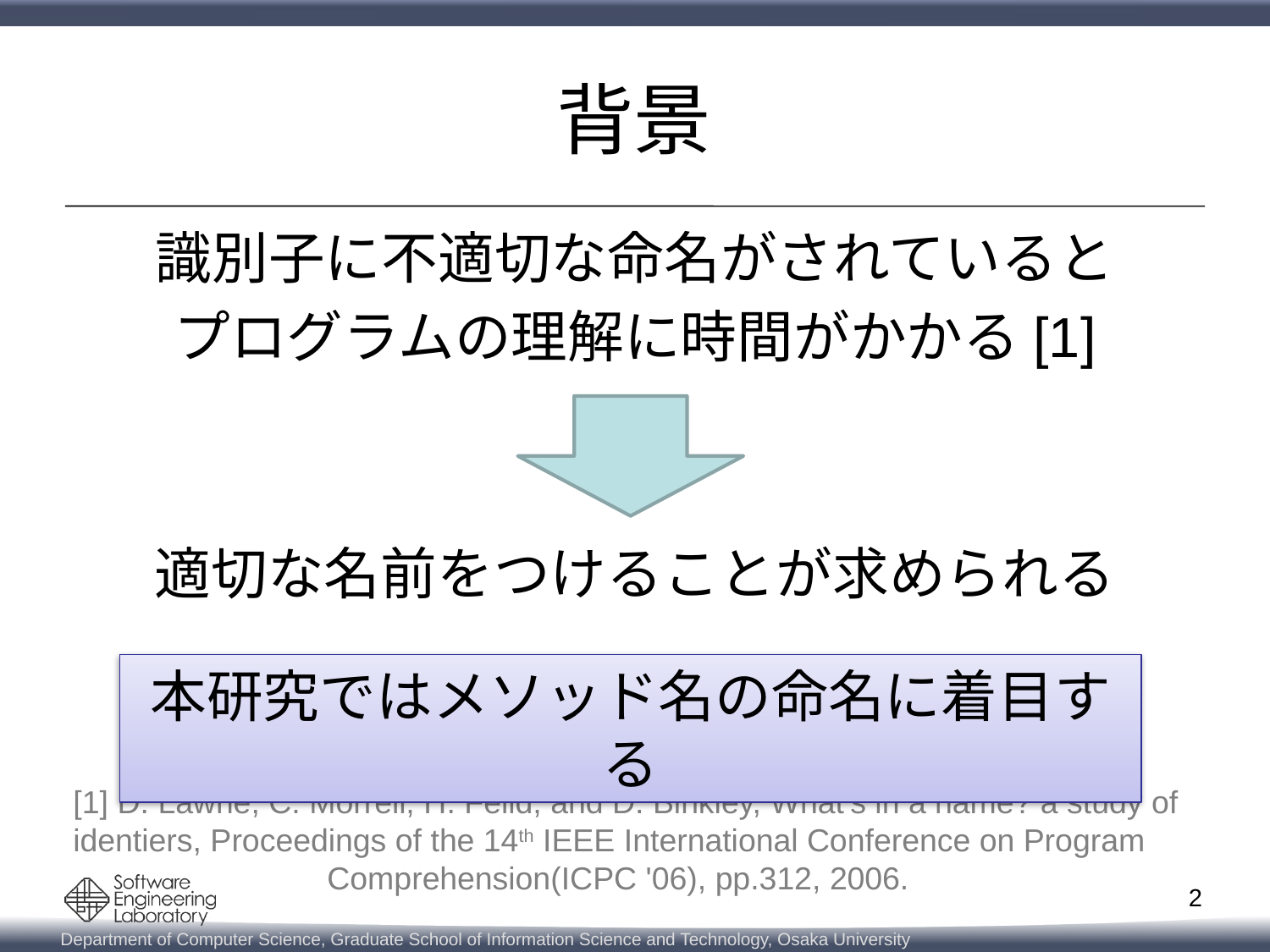

# 背景
識別子に不適切な命名がされていると
プログラムの理解に時間がかかる[1]

適切な名前をつけることが求められる

本研究ではメソッド名の命名に着目する
[1] D. Lawrie, C. Morrell, H. Feild, and D. Binkley, What's in a name? a study of
identiers, Proceedings of the 14th IEEE International Conference on Program
		Comprehension(ICPC '06), pp.312, 2006.
2